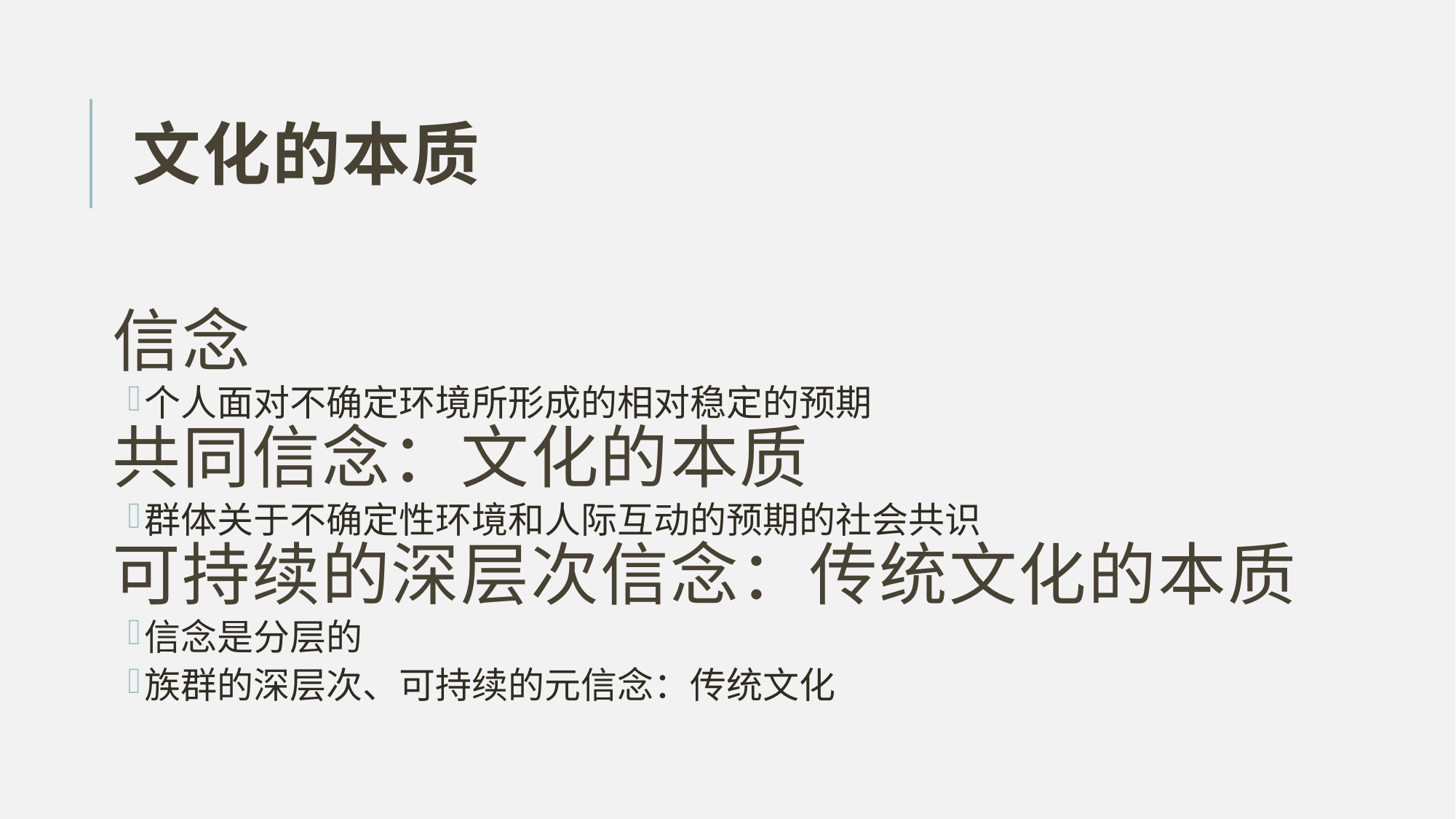

# 文化的本质
信念
个人面对不确定环境所形成的相对稳定的预期
共同信念：文化的本质
群体关于不确定性环境和人际互动的预期的社会共识
可持续的深层次信念：传统文化的本质
信念是分层的
族群的深层次、可持续的元信念：传统文化